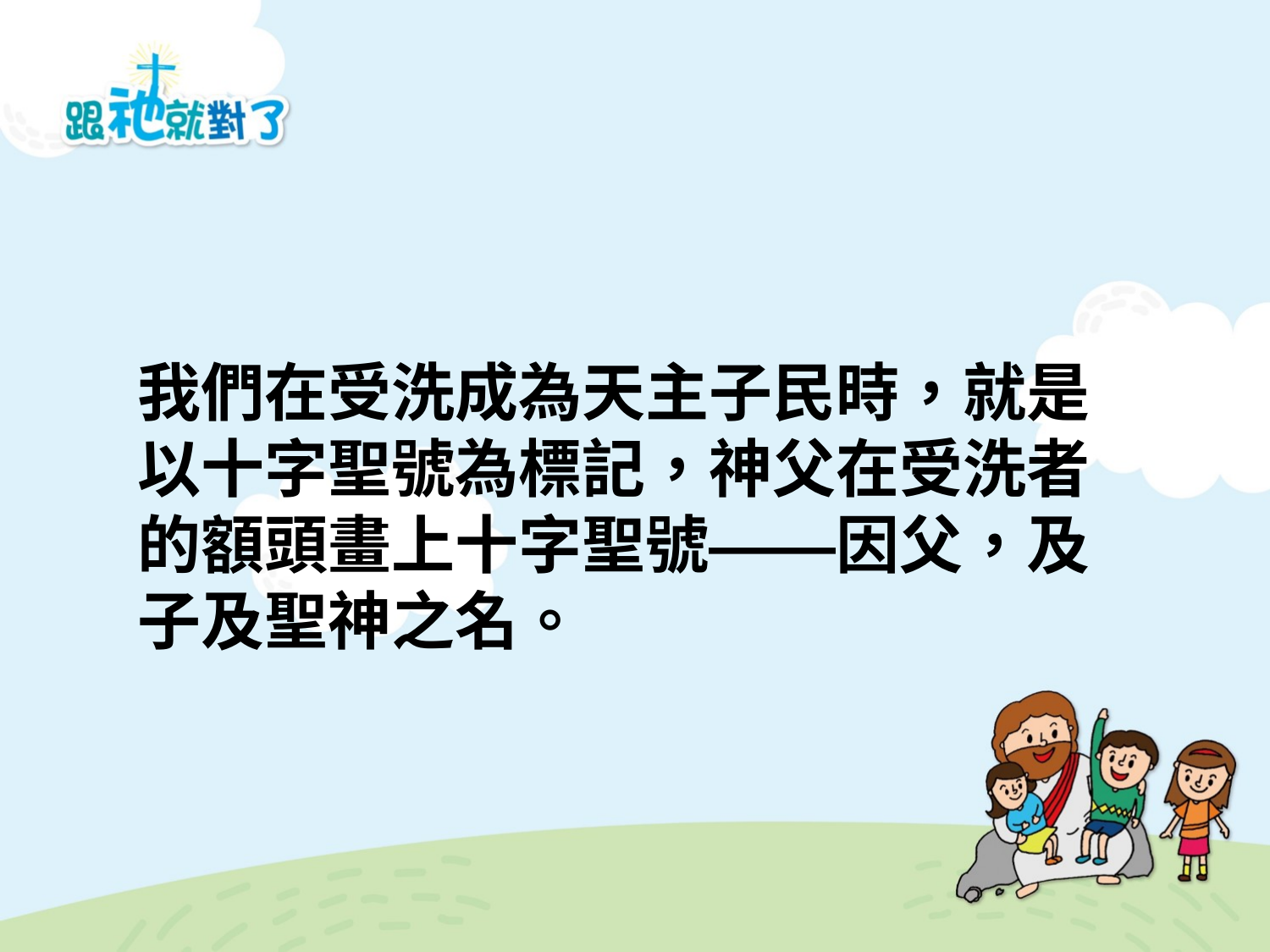

我們在受洗成為天主子民時，就是以十字聖號為標記，神父在受洗者的額頭畫上十字聖號——因父，及子及聖神之名。